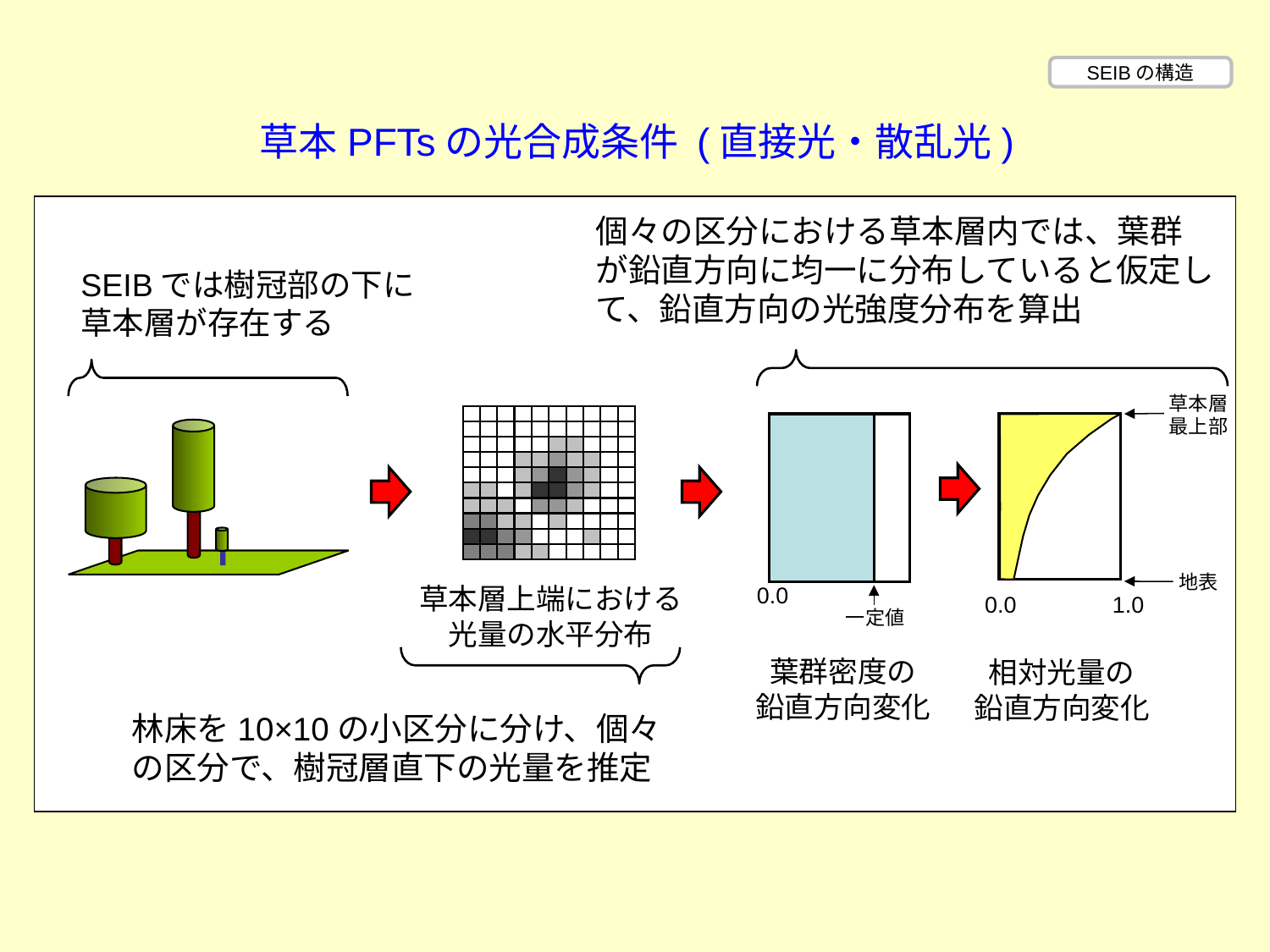

SEIBの構造
草本PFTsの光合成条件 (直接光・散乱光)

個々の区分における草本層内では、葉群が鉛直方向に均一に分布していると仮定して、鉛直方向の光強度分布を算出

SEIBでは樹冠部の下に
草本層が存在する
草本層
最上部

地表
草本層上端における
光量の水平分布
0.0
0.0
1.0
一定値
葉群密度の
鉛直方向変化
相対光量の
鉛直方向変化
林床を10×10の小区分に分け、個々の区分で、樹冠層直下の光量を推定